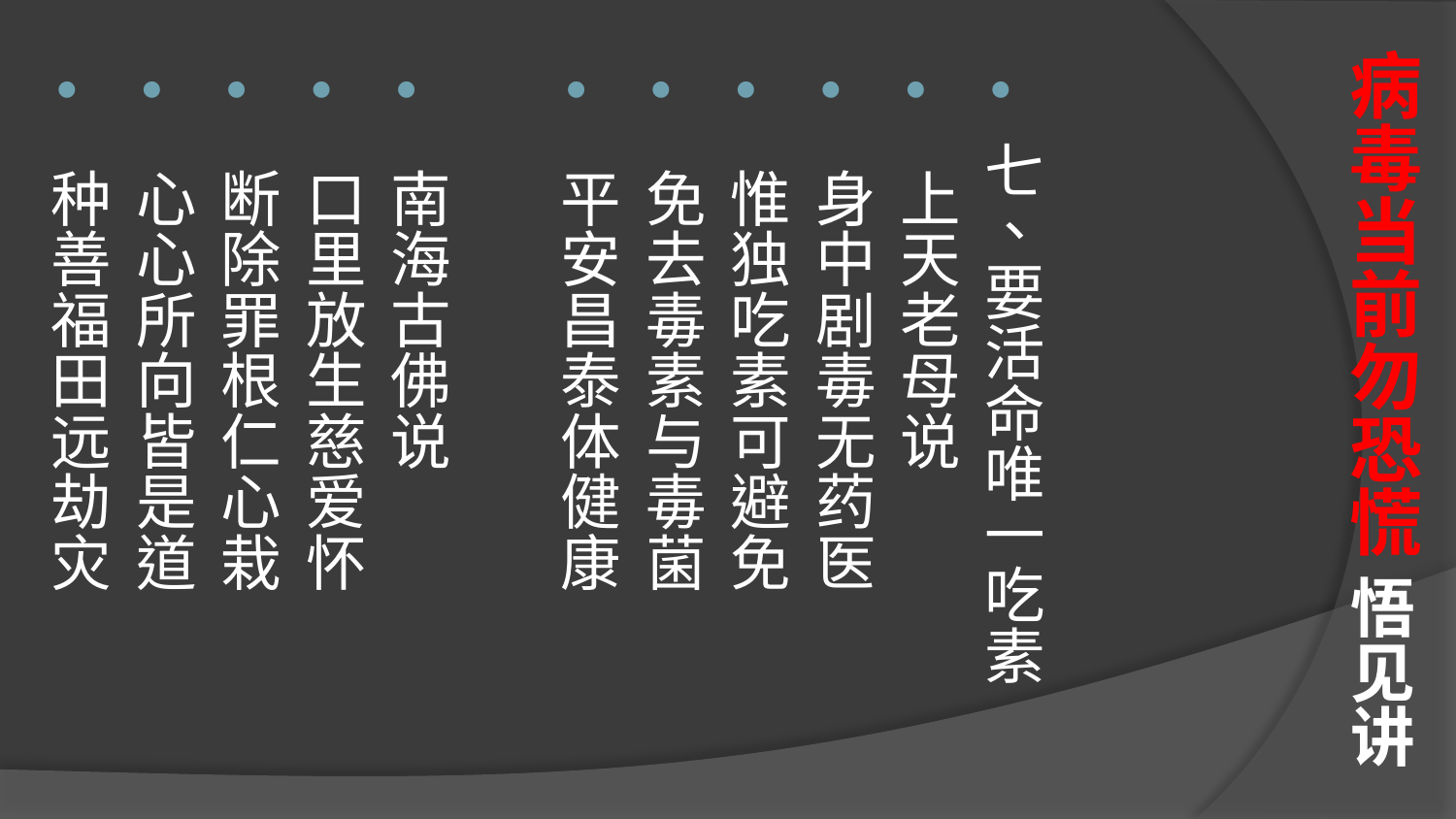

# 病毒当前勿恐慌 悟见讲
七、要活命唯一吃素
 上天老母说
 身中剧毒无药医
 惟独吃素可避免
 免去毒素与毒菌
 平安昌泰体健康

 南海古佛说
 口里放生慈爱怀
 断除罪根仁心栽
 心心所向皆是道
 种善福田远劫灾